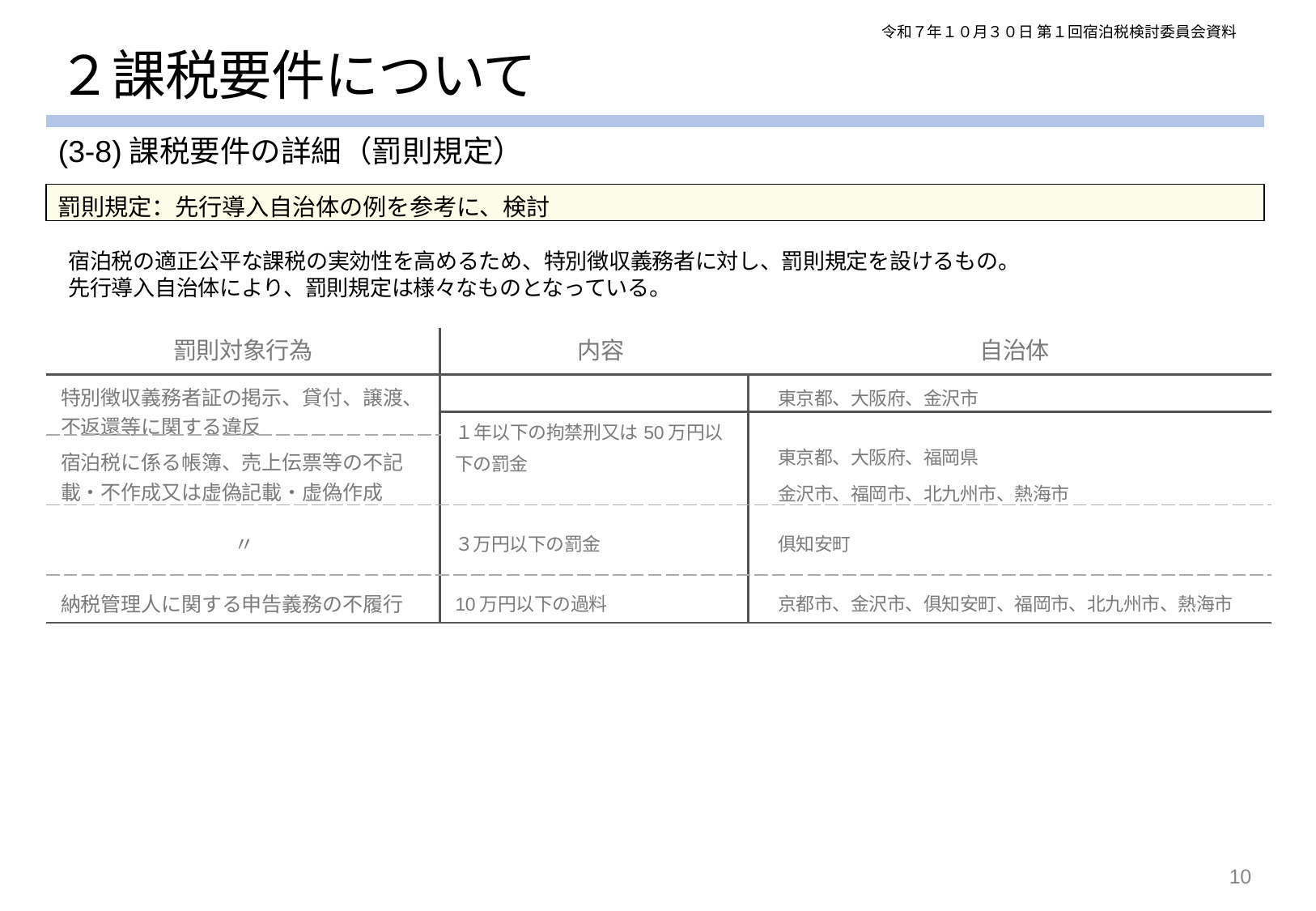

令和７年１０月３０日 第１回宿泊税検討委員会資料
# ２課税要件について
(3-8)課税要件の詳細（罰則規定）
罰則規定：先行導入自治体の例を参考に、検討
宿泊税の適正公平な課税の実効性を高めるため、特別徴収義務者に対し、罰則規定を設けるもの。先行導入自治体により、罰則規定は様々なものとなっている。

| 罰則対象行為 | 内容 | 自治体 |
| --- | --- | --- |
| 特別徴収義務者証の掲示、貸付、譲渡、不返還等に関する違反 |  | 東京都、大阪府、金沢市 |
|  | １年以下の拘禁刑又は50万円以下の罰金 | 東京都、大阪府、福岡県 金沢市、福岡市、北九州市、熱海市 |
| 宿泊税に係る帳簿、売上伝票等の不記載・不作成又は虚偽記載・虚偽作成 |  |  |
| 〃 | ３万円以下の罰金 | 俱知安町 |
| 納税管理人に関する申告義務の不履行 | 10万円以下の過料 | 京都市、金沢市、俱知安町、福岡市、北九州市、熱海市 |
10